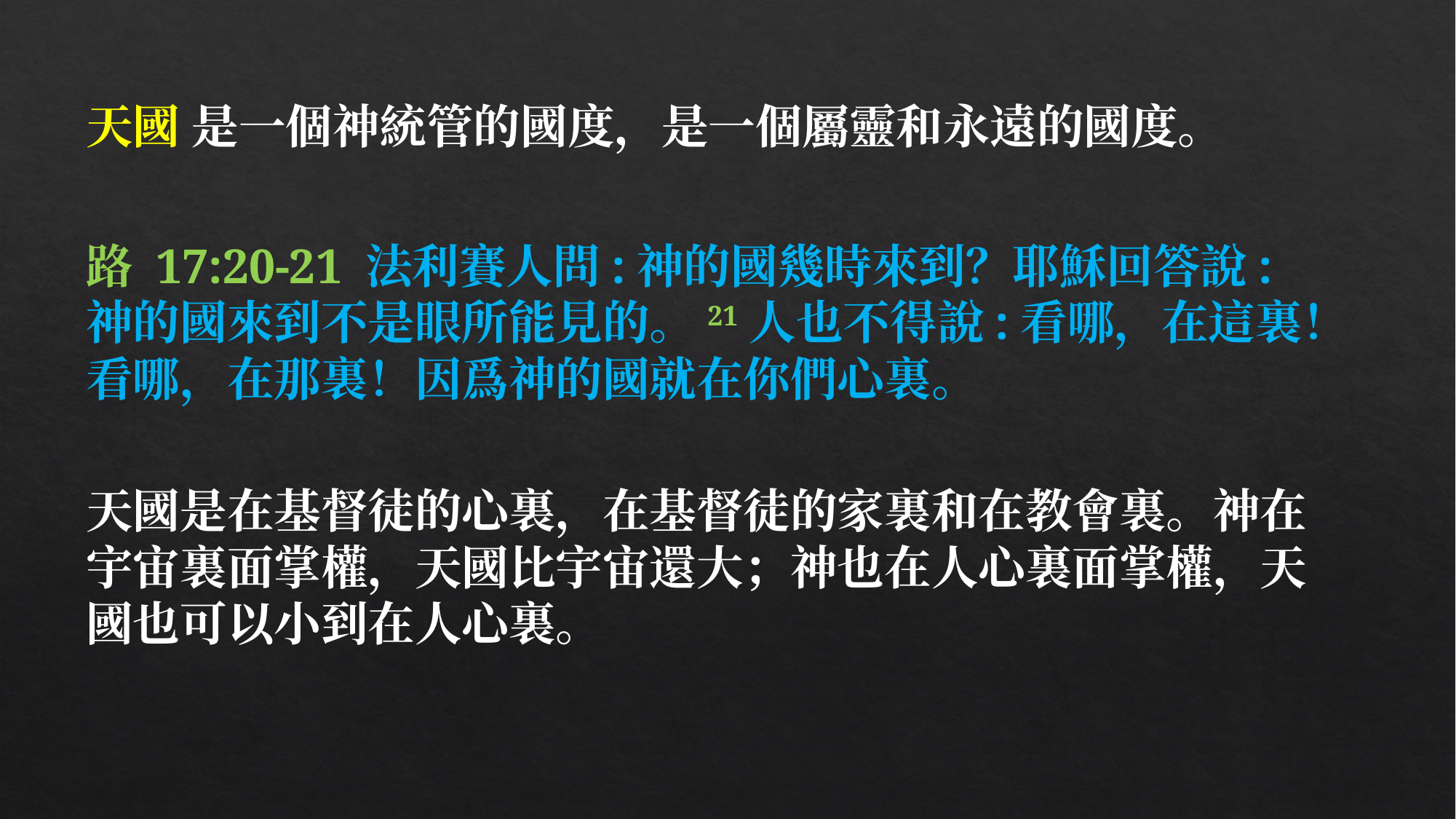

天國 是一個神統管的國度，是一個屬靈和永遠的國度。
路 17:20-21 法利賽人問:神的國幾時來到？耶穌回答說:神的國來到不是眼所能見的。21人也不得說:看哪，在這裏！看哪，在那裏！因爲神的國就在你們心裏。
天國是在基督徒的心裏，在基督徒的家裏和在教會裏。神在宇宙裏面掌權，天國比宇宙還大；神也在人心裏面掌權，天國也可以小到在人心裏。